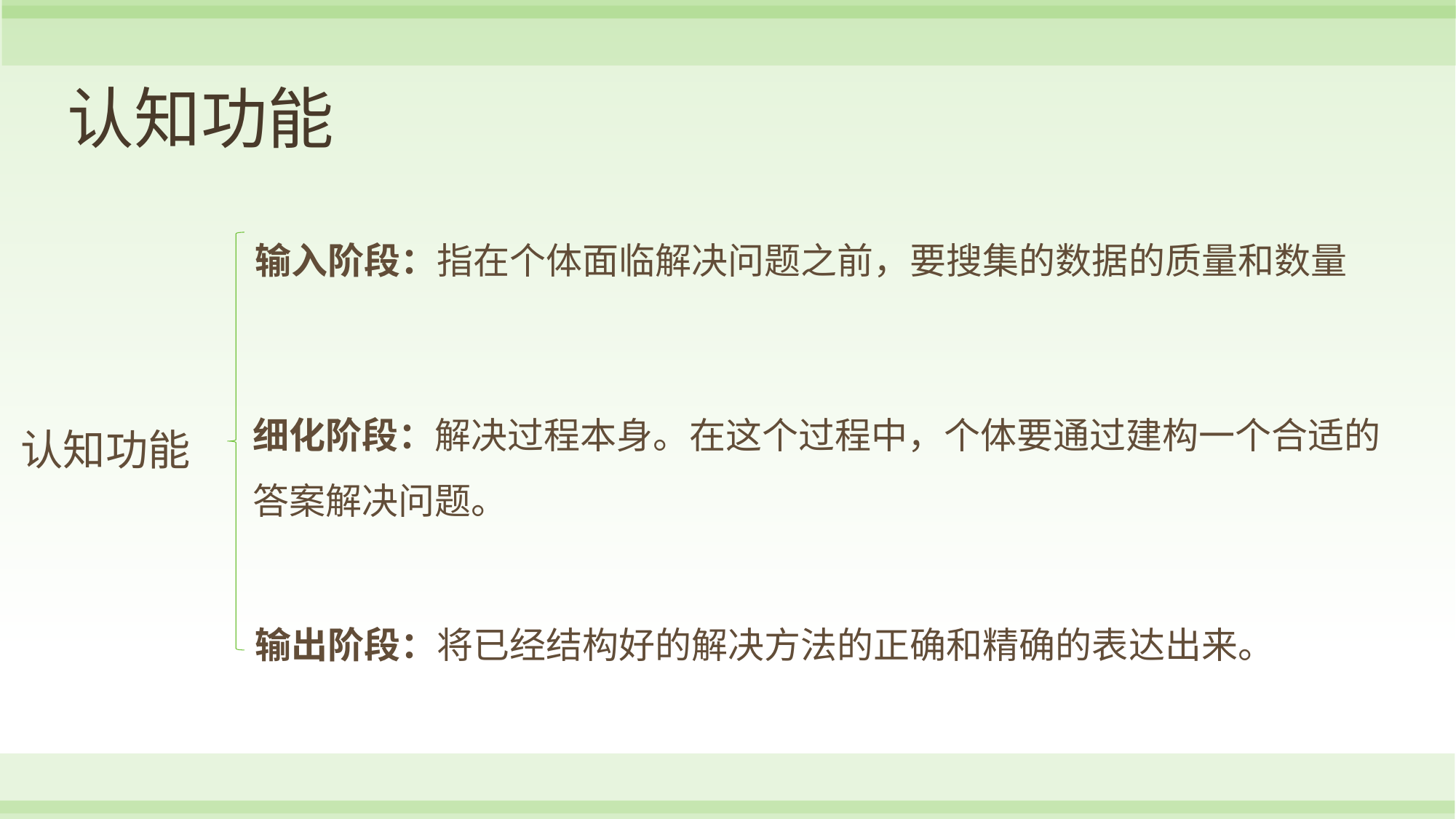

# 认知功能
输入阶段：指在个体面临解决问题之前，要搜集的数据的质量和数量

细化阶段：解决过程本身。在这个过程中，个体要通过建构一个合适的答案解决问题。
认知功能
输出阶段：将已经结构好的解决方法的正确和精确的表达出来。